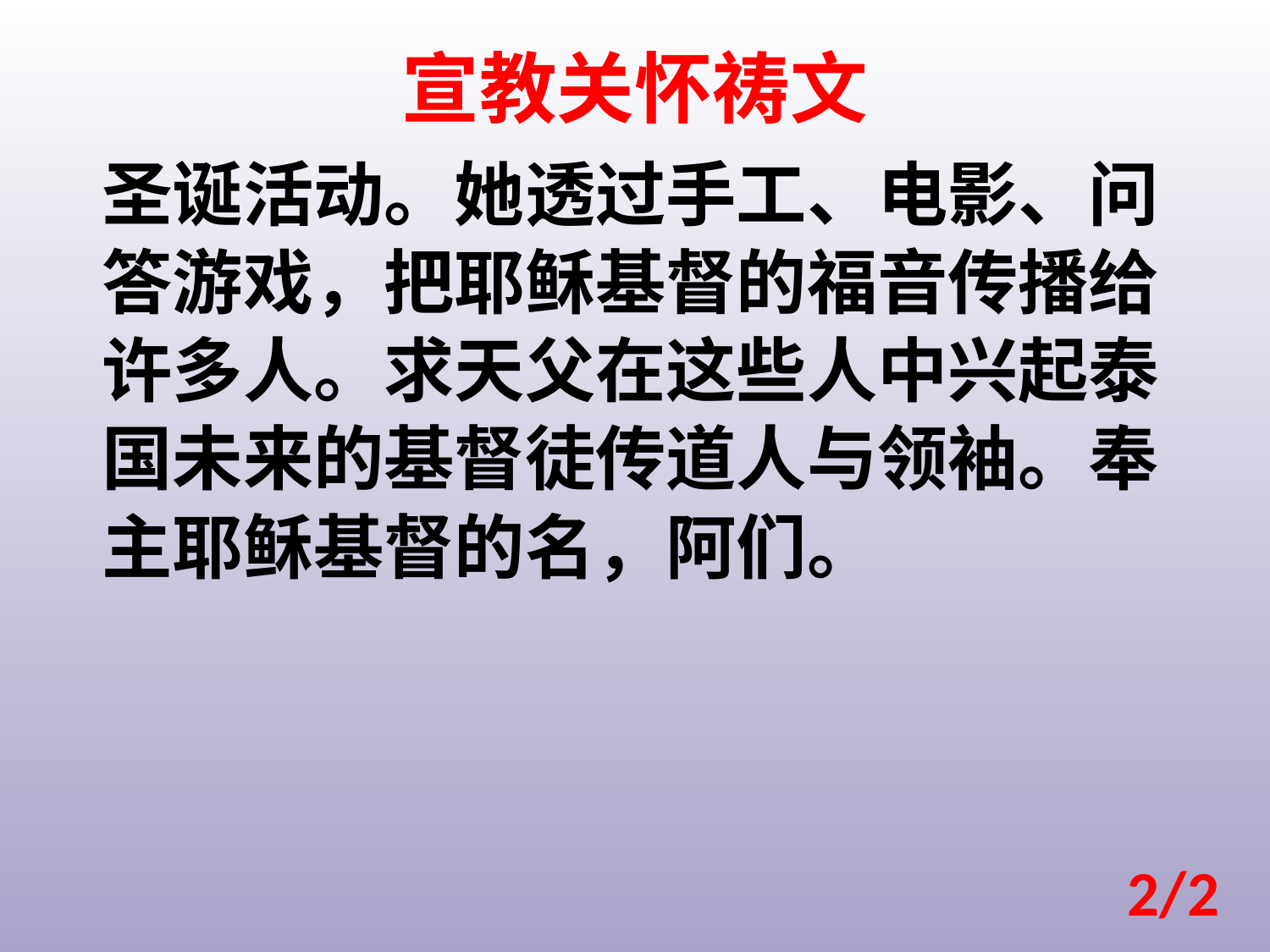

宣教关怀祷文
圣诞活动。她透过手工、电影、问答游戏，把耶稣基督的福音传播给许多人。求天父在这些人中兴起泰国未来的基督徒传道人与领袖。奉主耶稣基督的名，阿们。
2/2